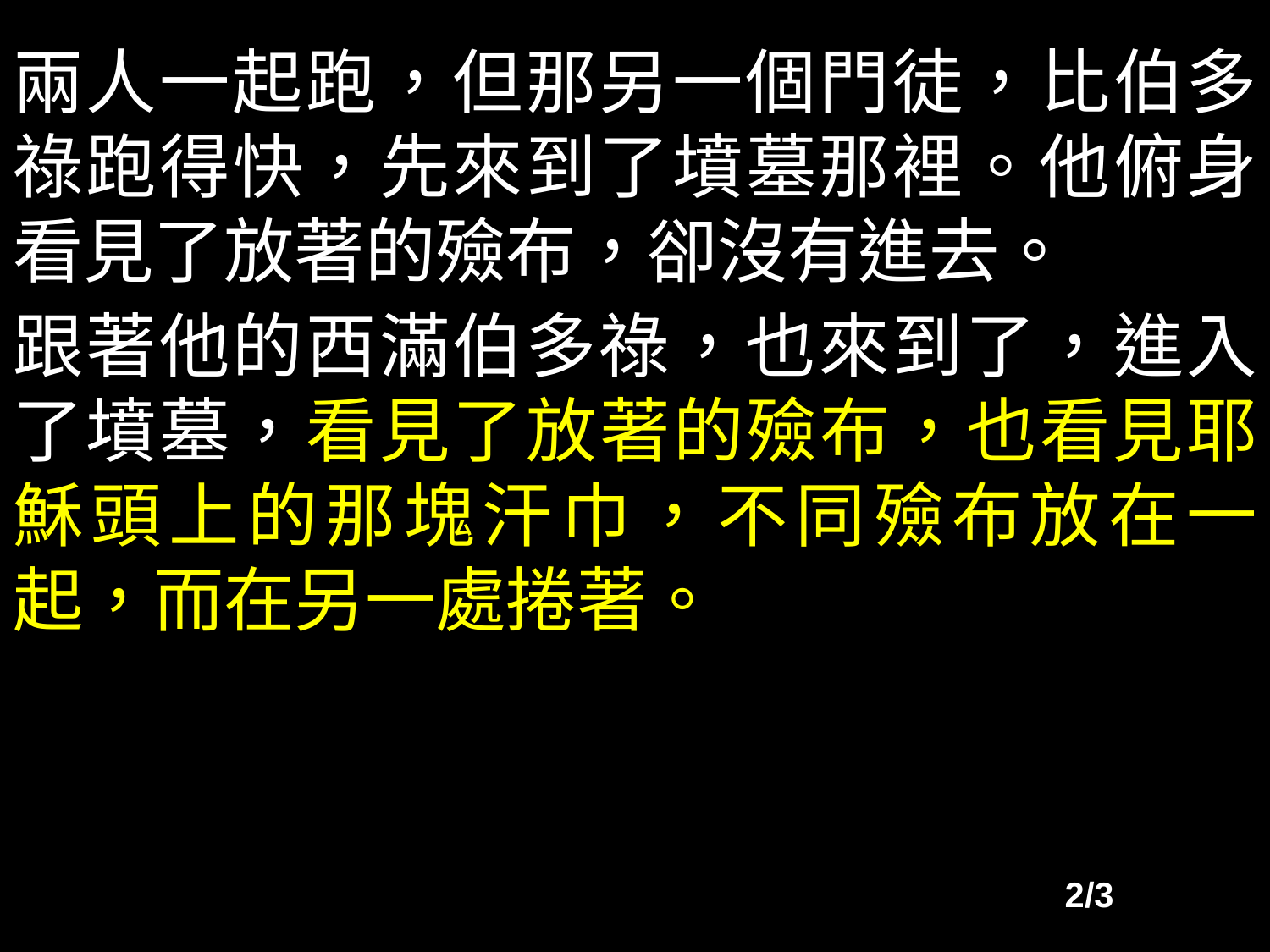

兩人一起跑，但那另一個門徒，比伯多祿跑得快，先來到了墳墓那裡。他俯身看見了放著的殮布，卻沒有進去。
跟著他的西滿伯多祿，也來到了，進入了墳墓，看見了放著的殮布，也看見耶穌頭上的那塊汗巾，不同殮布放在一起，而在另一處捲著。
2/3